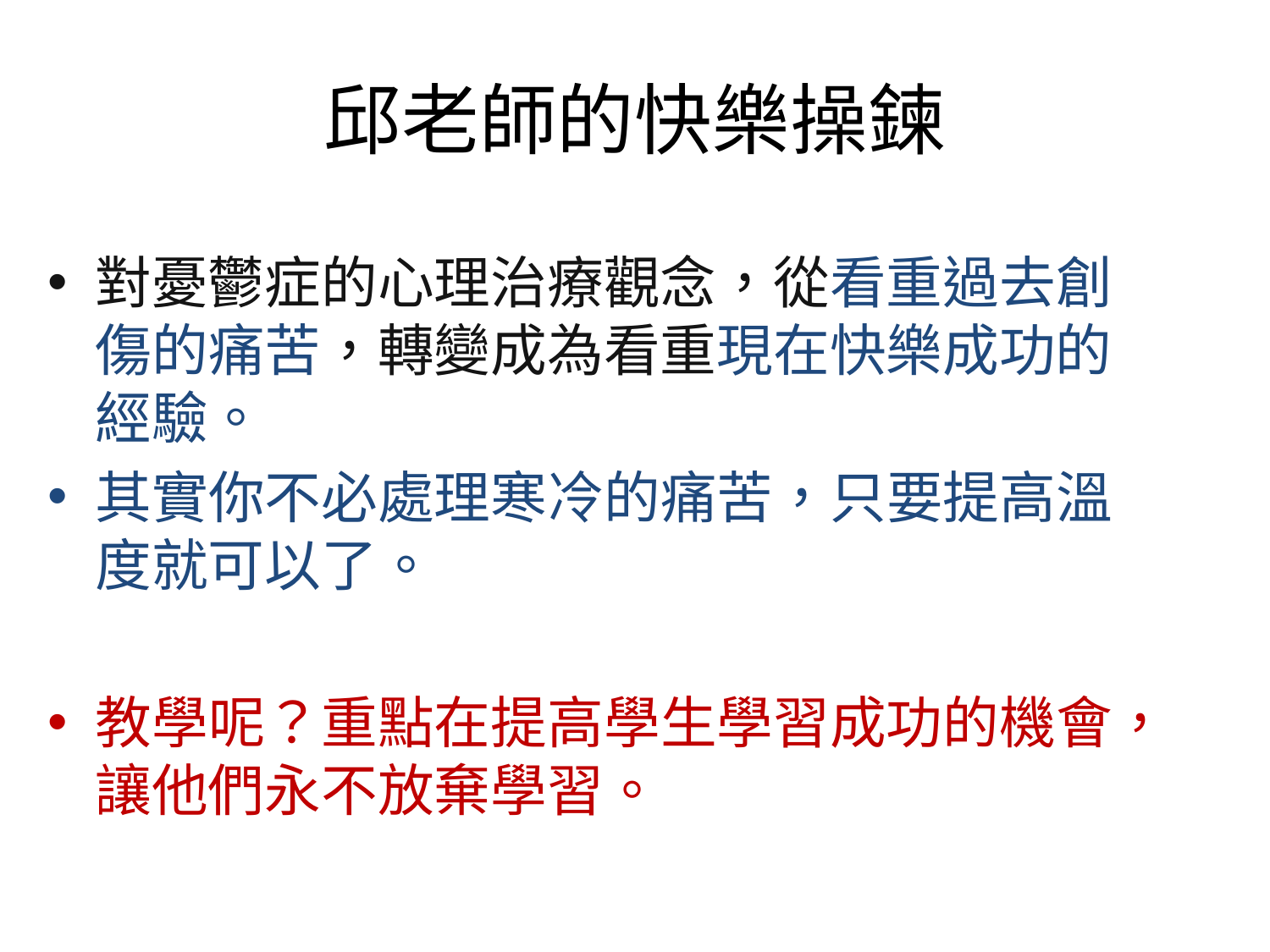

# 邱老師的快樂操鍊
對憂鬱症的心理治療觀念，從看重過去創傷的痛苦，轉變成為看重現在快樂成功的經驗。
其實你不必處理寒冷的痛苦，只要提高溫度就可以了。

教學呢？重點在提高學生學習成功的機會，讓他們永不放棄學習。